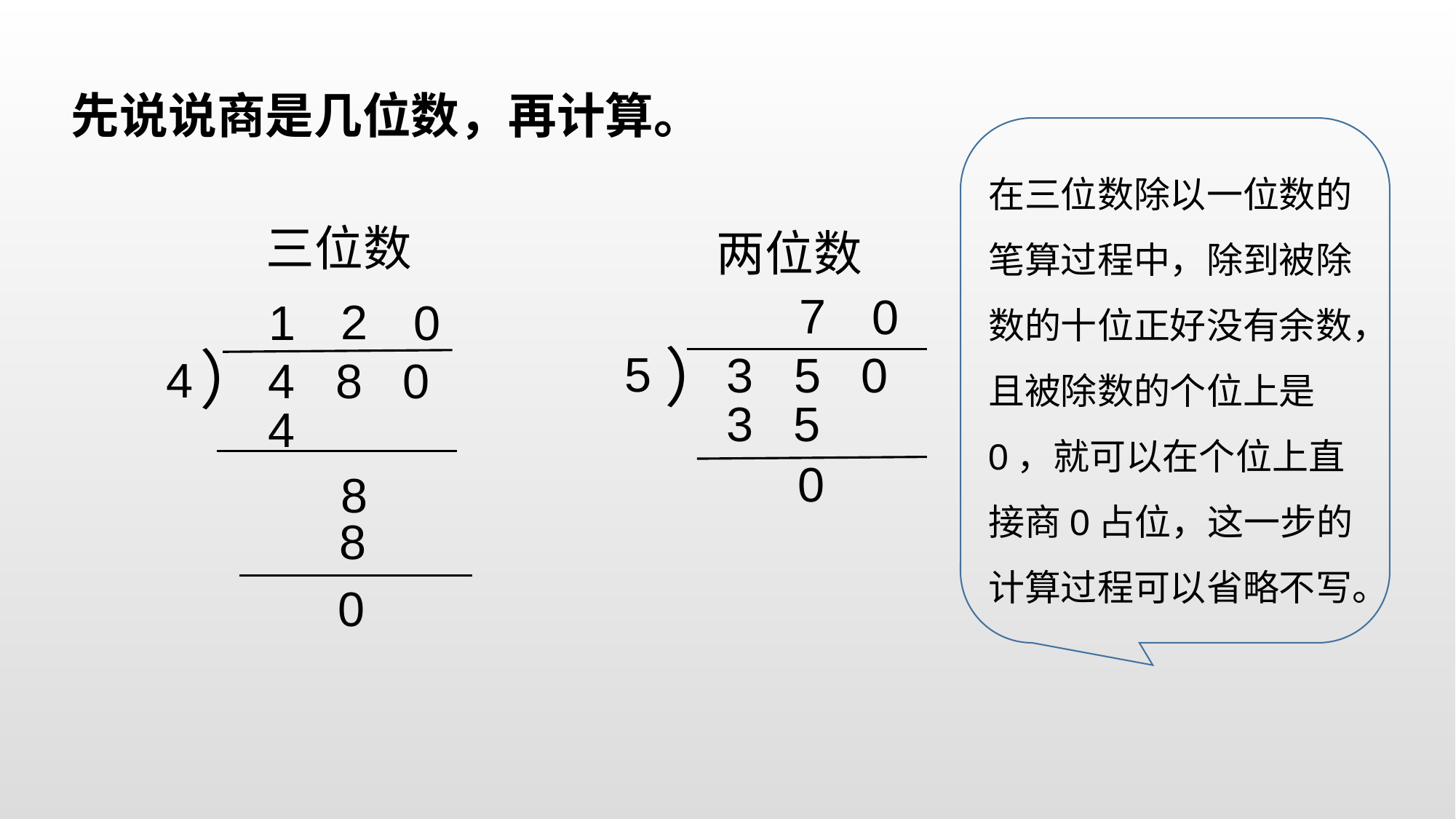

先说说商是几位数，再计算。

在三位数除以一位数的笔算过程中，除到被除数的十位正好没有余数，且被除数的个位上是0，就可以在个位上直接商0占位，这一步的计算过程可以省略不写。
三位数
两位数
7
0
2
1
0
）
）
5
3   5   0
4
4   8   0
3   5
4
0
8
8
0